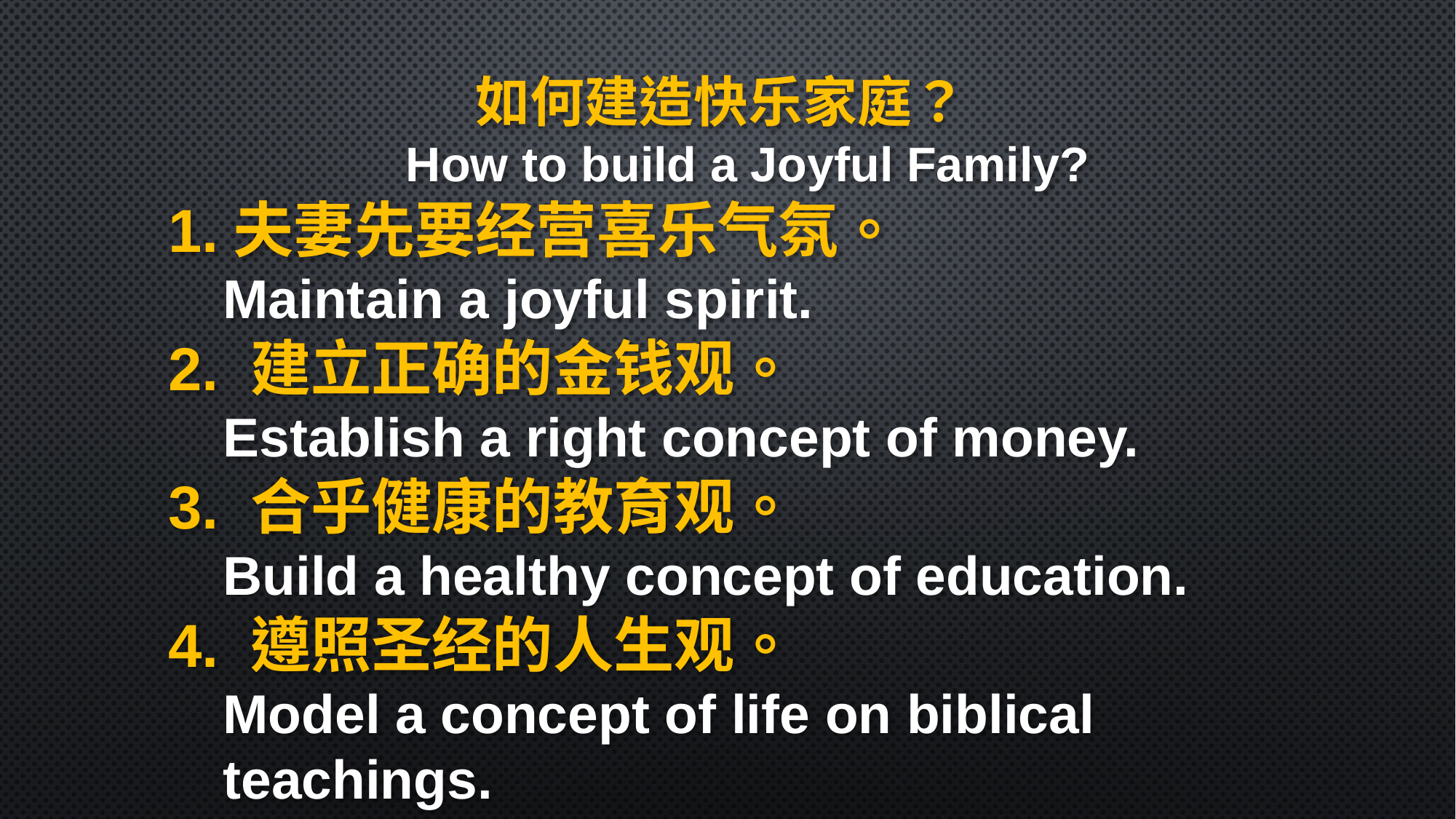

如何建造快乐家庭？
How to build a Joyful Family?
1.夫妻先要经营喜乐气氛。
Maintain a joyful spirit.
2. 建立正确的金钱观。
Establish a right concept of money.
3. 合乎健康的教育观。
Build a healthy concept of education.
4. 遵照圣经的人生观。
Model a concept of life on biblical teachings.